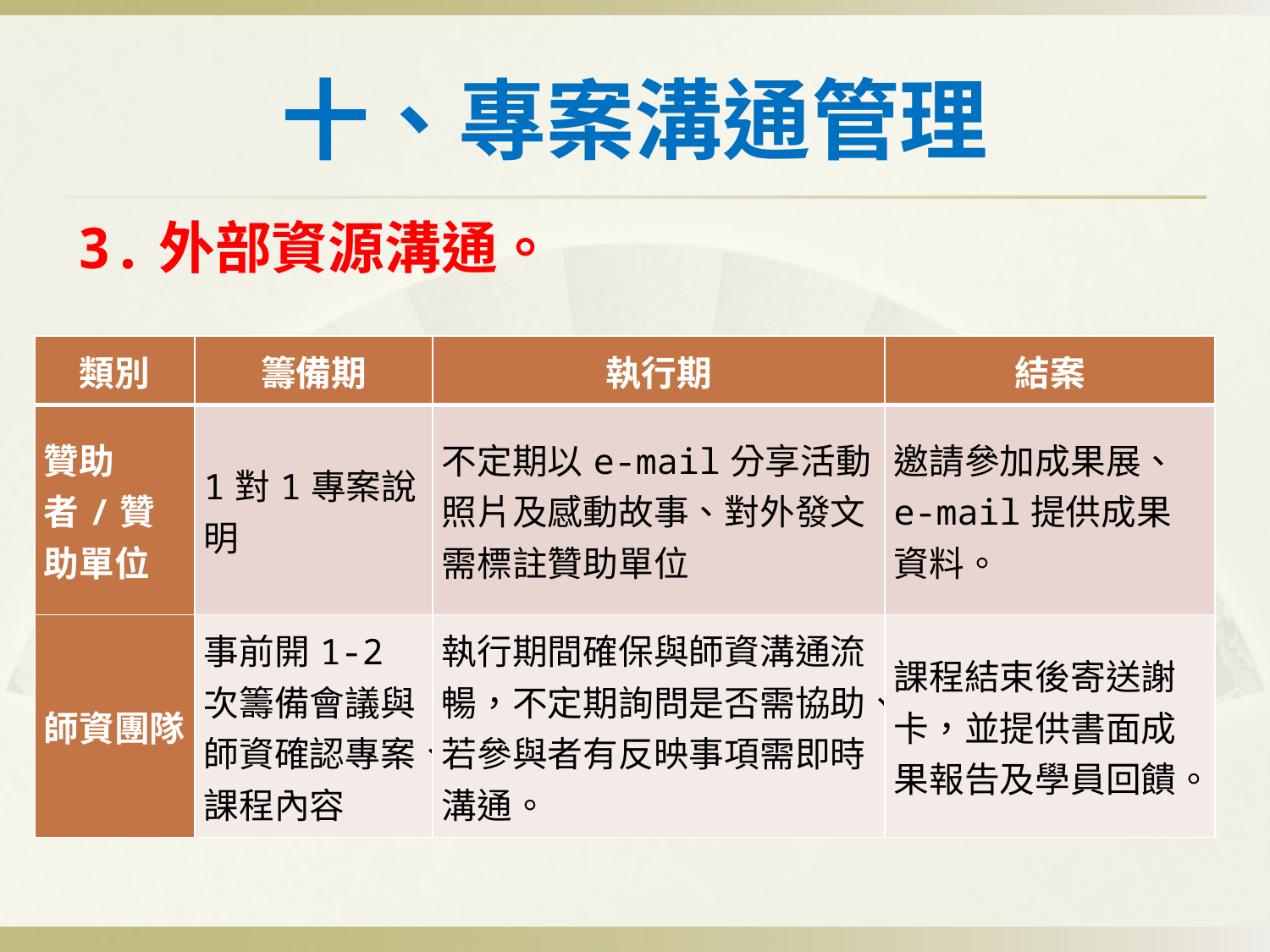

# 十、專案溝通管理
3.外部資源溝通。

| 類別 | 籌備期 | 執行期 | 結案 |
| --- | --- | --- | --- |
| 贊助者/贊助單位 | 1對1專案說明 | 不定期以e-mail分享活動照片及感動故事、對外發文需標註贊助單位 | 邀請參加成果展、e-mail提供成果資料。 |
| 師資團隊 | 事前開1-2次籌備會議與師資確認專案、課程內容 | 執行期間確保與師資溝通流暢，不定期詢問是否需協助、若參與者有反映事項需即時溝通。 | 課程結束後寄送謝卡，並提供書面成果報告及學員回饋。 |